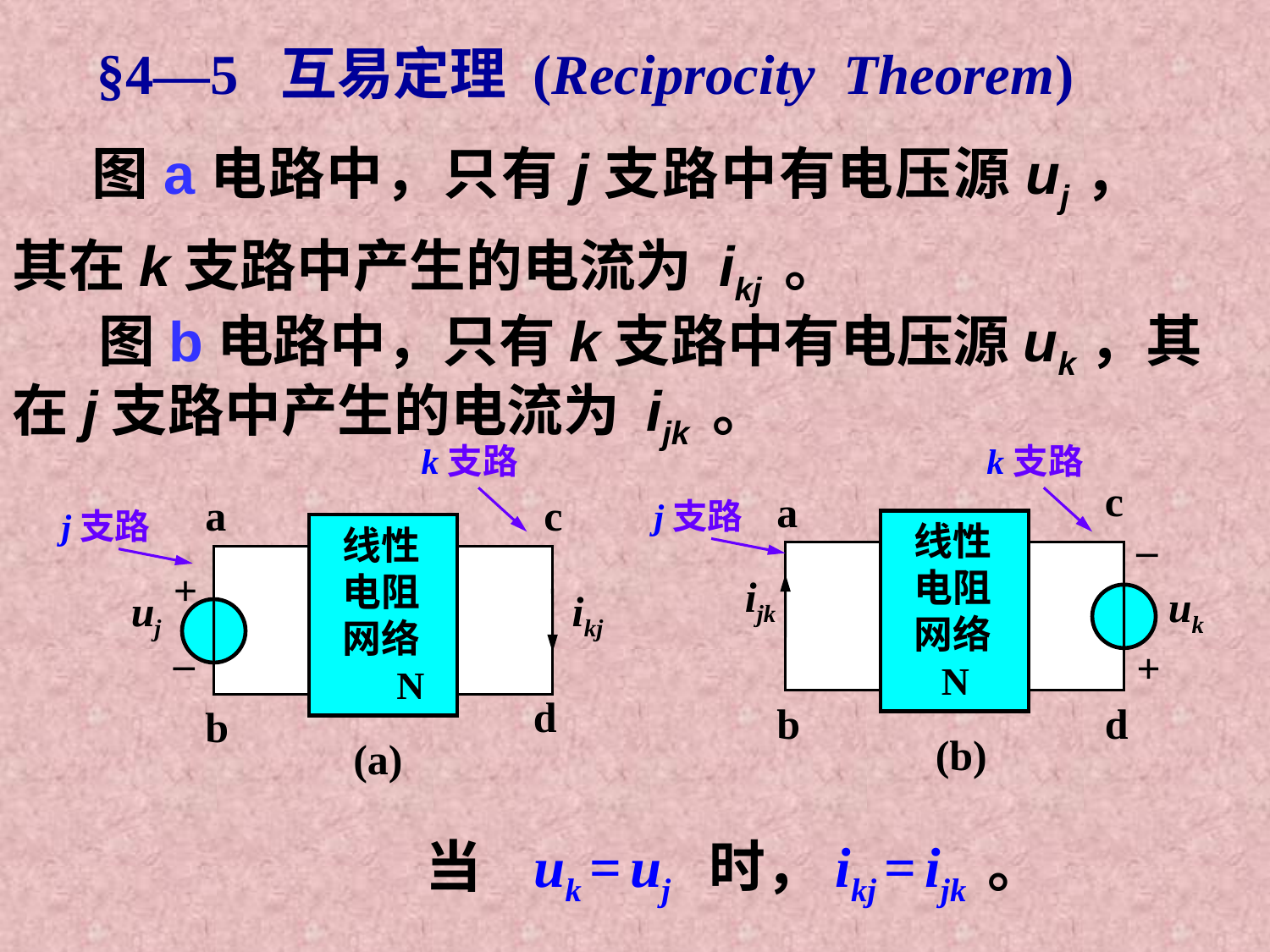

§4—5  互易定理 (Reciprocity  Theorem)
图a电路中，只有j支路中有电压源uj，其在k支路中产生的电流为 ikj 。
        图b电路中，只有k支路中有电压源uk，其在j支路中产生的电流为 ijk 。
k支路

a
c

线性电阻网络       N

+
uj
ikj

–
d
b
(a)
j支路

k支路

c
a

线性电阻网络    N
–

ijk

uk

+
b
d
(b)
j支路

当   uk = uj   时，ikj = ijk 。